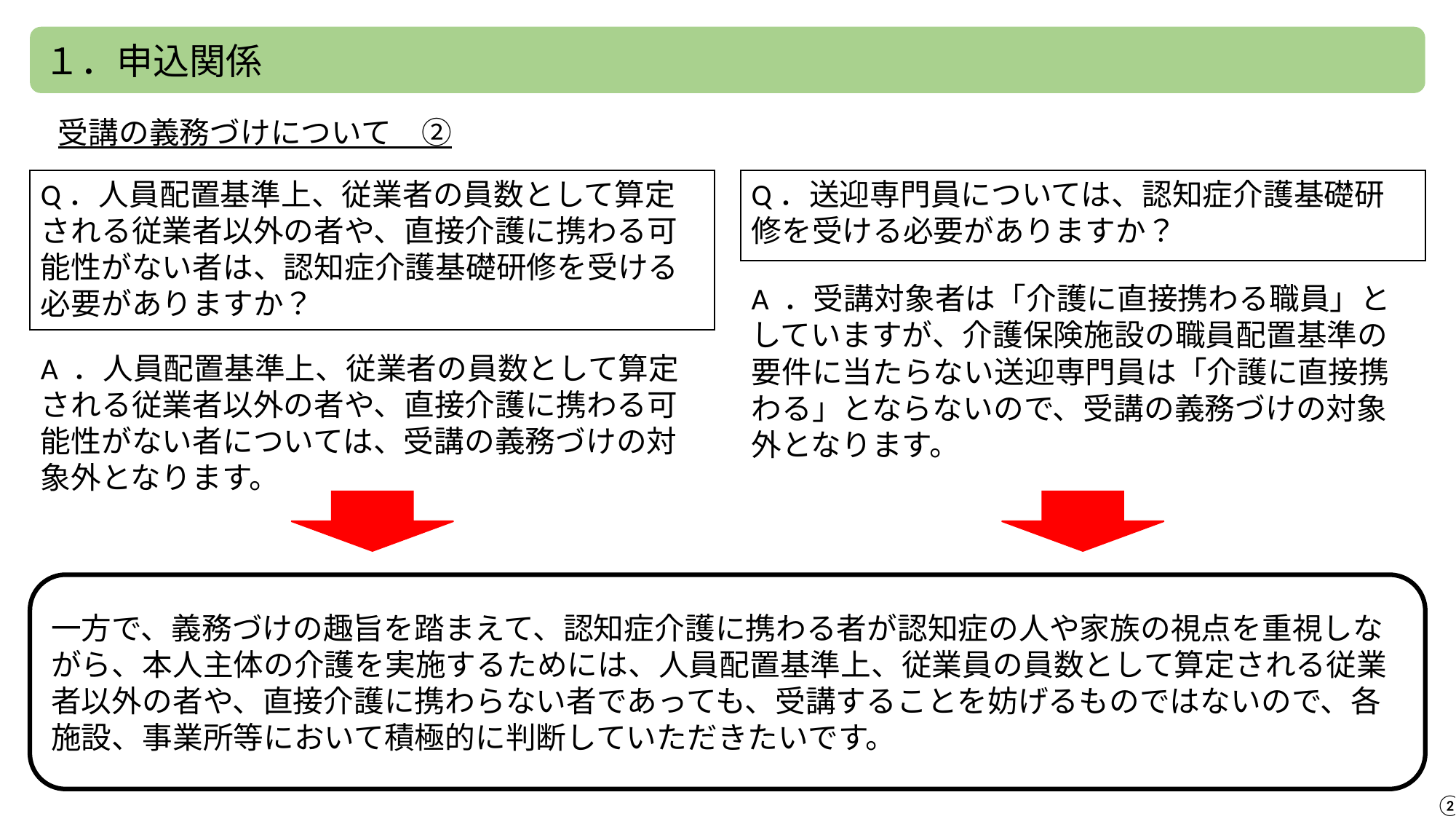

１．申込関係
受講の義務づけについて　②
Q．送迎専門員については、認知症介護基礎研修を受ける必要がありますか？

Q．人員配置基準上、従業者の員数として算定される従業者以外の者や、直接介護に携わる可能性がない者は、認知症介護基礎研修を受ける必要がありますか？

A ．受講対象者は「介護に直接携わる職員」としていますが、介護保険施設の職員配置基準の要件に当たらない送迎専門員は「介護に直接携わる」とならないので、受講の義務づけの対象外となります。
A ．人員配置基準上、従業者の員数として算定される従業者以外の者や、直接介護に携わる可能性がない者については、受講の義務づけの対象外となります。

一方で、義務づけの趣旨を踏まえて、認知症介護に携わる者が認知症の人や家族の視点を重視しながら、本人主体の介護を実施するためには、人員配置基準上、従業員の員数として算定される従業者以外の者や、直接介護に携わらない者であっても、受講することを妨げるものではないので、各施設、事業所等において積極的に判断していただきたいです。
②